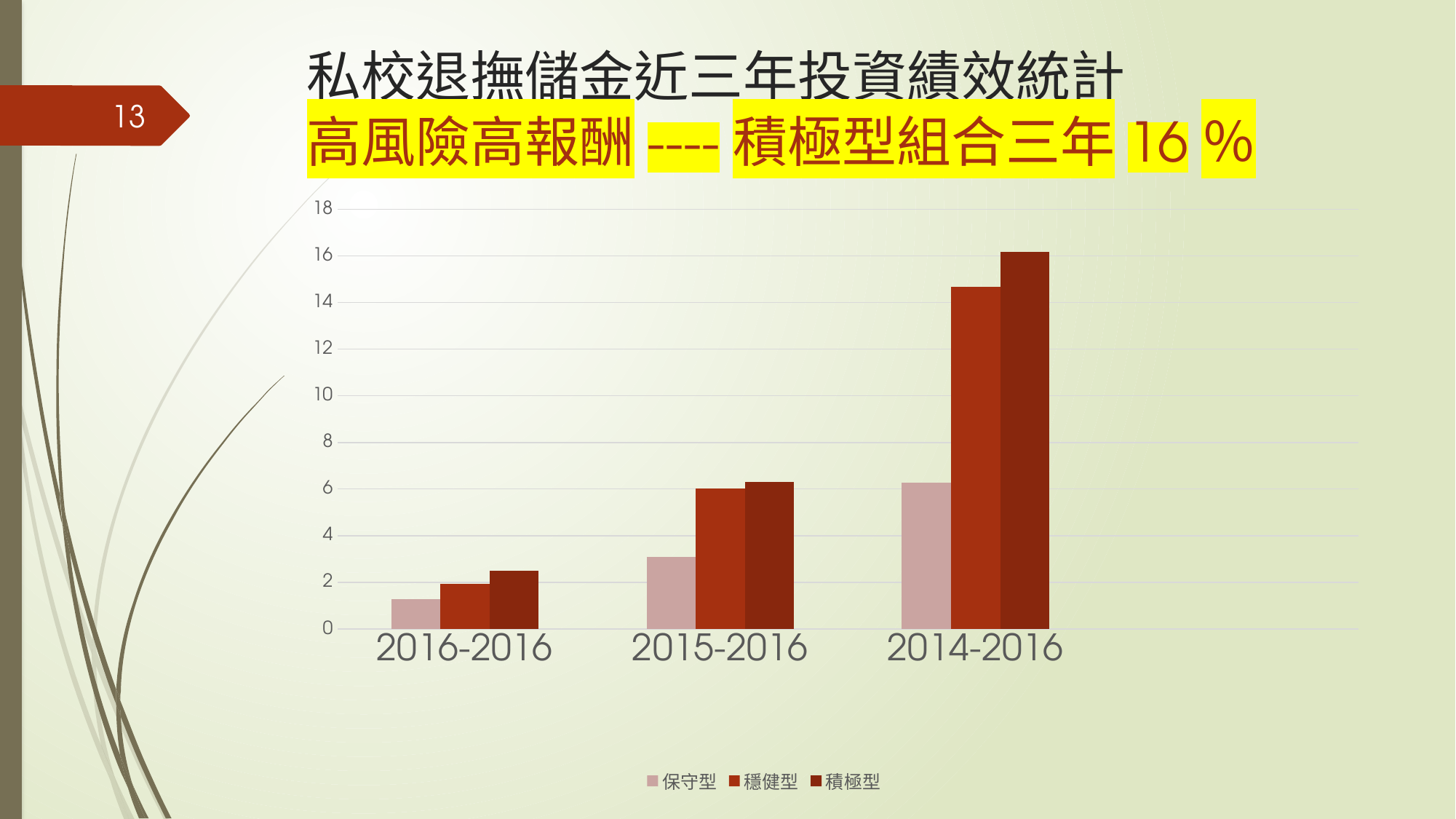

# 私校退撫儲金近三年投資績效統計 高風險高報酬----積極型組合三年16％
13

### Chart

| Category | 保守型 | 穩健型 | 積極型 |
|---|---|---|---|
| 2016-2016 | 1.28 | 1.93 | 2.49 |
| 2015-2016 | 3.09 | 6.02 | 6.32 |
| 2014-2016 | 6.26 | 14.67 | 16.17 |